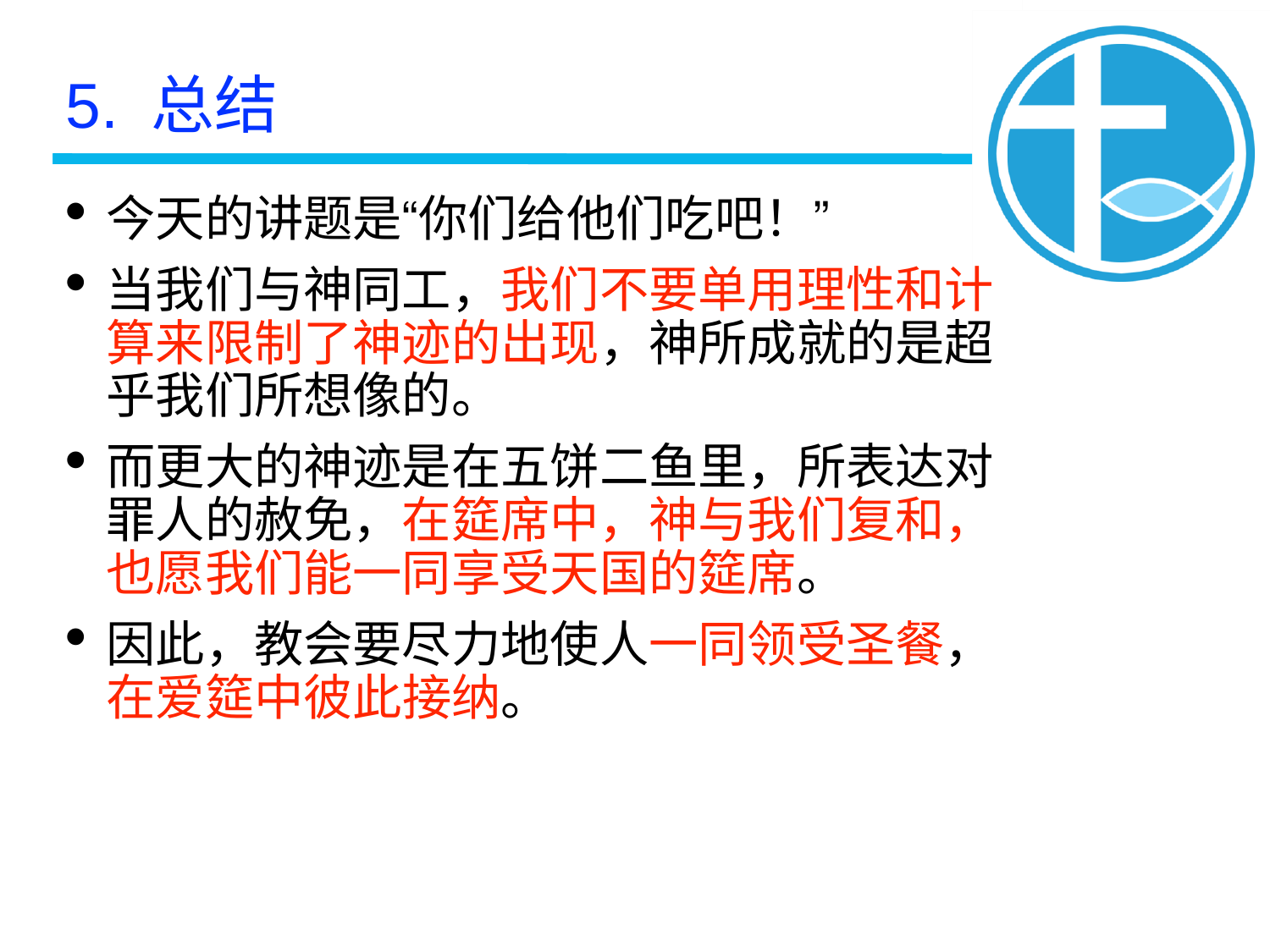

5. 总结
今天的讲题是“你们给他们吃吧！”
当我们与神同工，我们不要单用理性和计算来限制了神迹的出现，神所成就的是超乎我们所想像的。
而更大的神迹是在五饼二鱼里，所表达对罪人的赦免，在筵席中，神与我们复和，也愿我们能一同享受天国的筵席。
因此，教会要尽力地使人一同领受圣餐，在爱筵中彼此接纳。